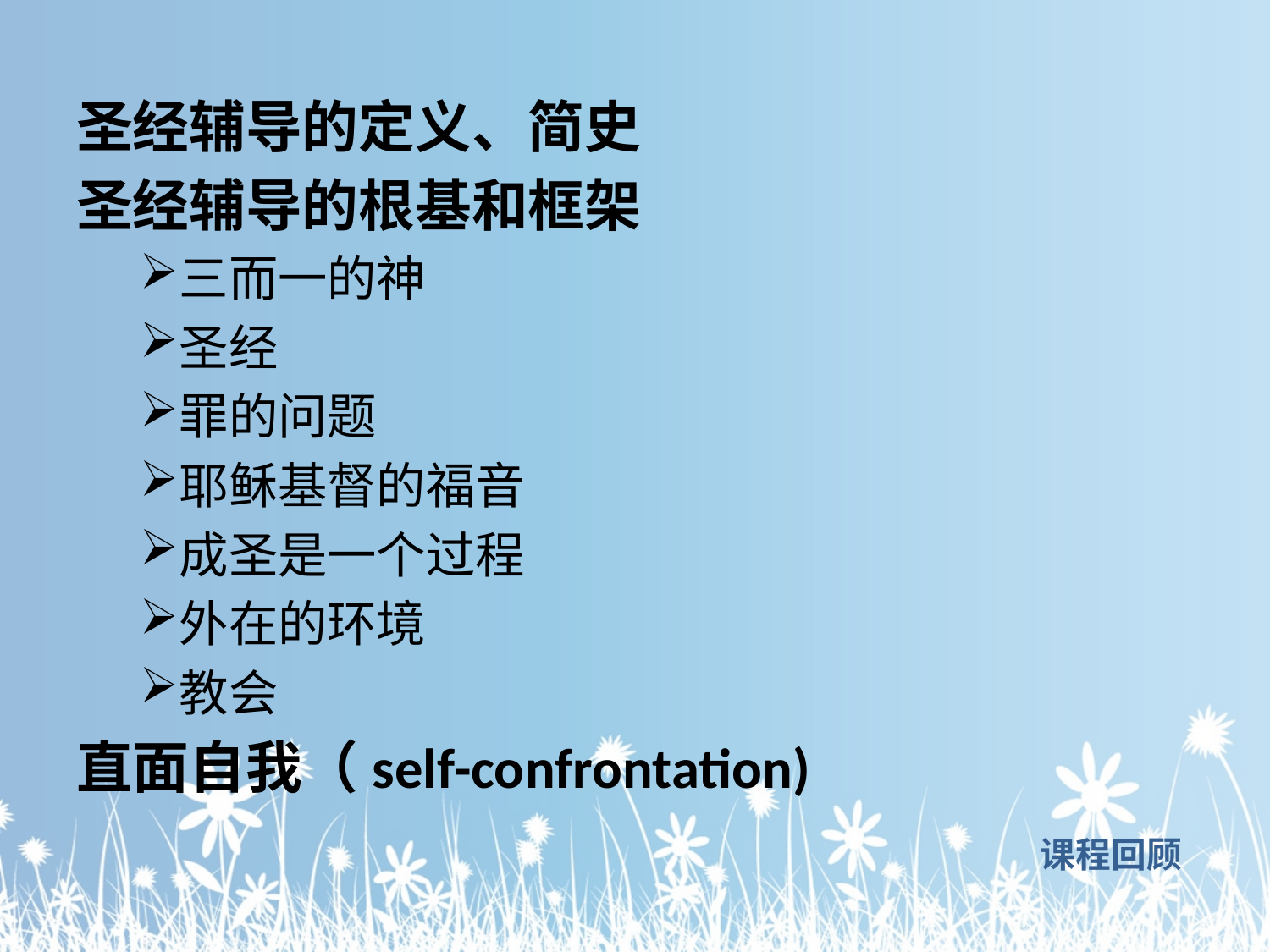

圣经辅导的定义、简史
圣经辅导的根基和框架
三而一的神
圣经
罪的问题
耶稣基督的福音
成圣是一个过程
外在的环境
教会
直面自我（self-confrontation)
# 课程回顾